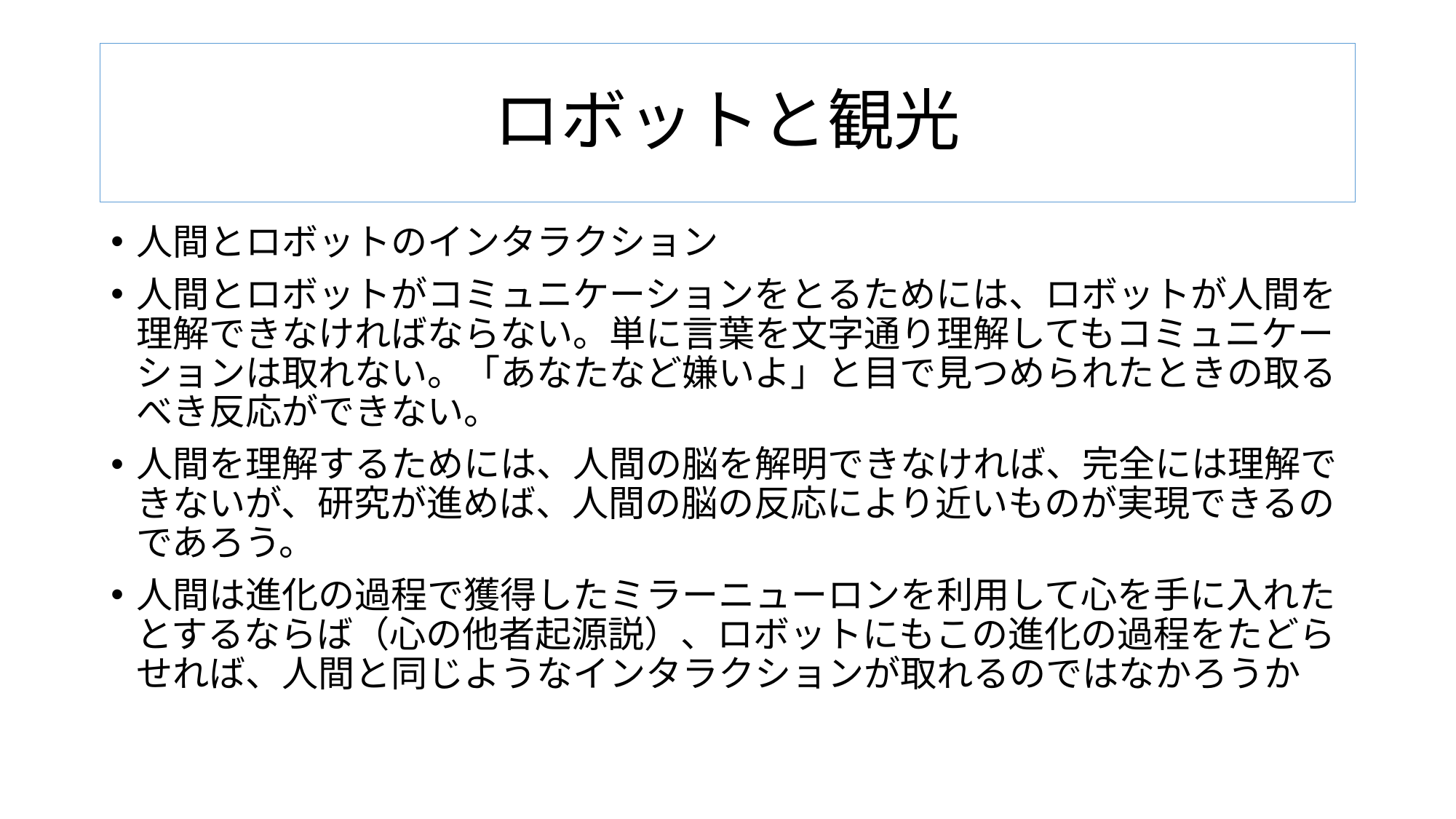

# ロボットと観光
人間とロボットのインタラクション
人間とロボットがコミュニケーションをとるためには、ロボットが人間を理解できなければならない。単に言葉を文字通り理解してもコミュニケーションは取れない。「あなたなど嫌いよ」と目で見つめられたときの取るべき反応ができない。
人間を理解するためには、人間の脳を解明できなければ、完全には理解できないが、研究が進めば、人間の脳の反応により近いものが実現できるのであろう。
人間は進化の過程で獲得したミラーニューロンを利用して心を手に入れたとするならば（心の他者起源説）、ロボットにもこの進化の過程をたどらせれば、人間と同じようなインタラクションが取れるのではなかろうか